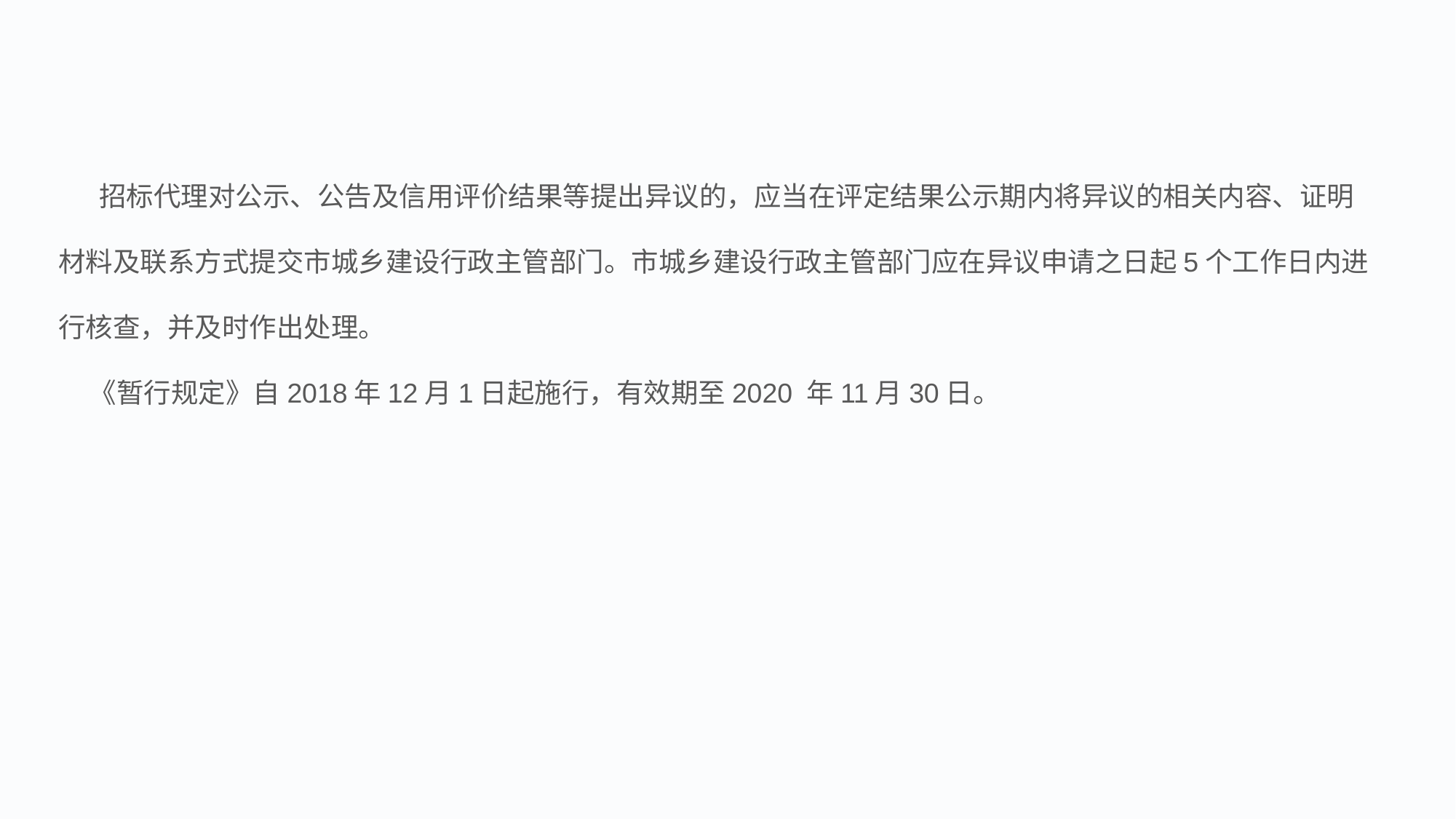

招标代理对公示、公告及信用评价结果等提出异议的，应当在评定结果公示期内将异议的相关内容、证明材料及联系方式提交市城乡建设行政主管部门。市城乡建设行政主管部门应在异议申请之日起5个工作日内进行核查，并及时作出处理。
    《暂行规定》自2018年12月1日起施行，有效期至2020 年11月30日。